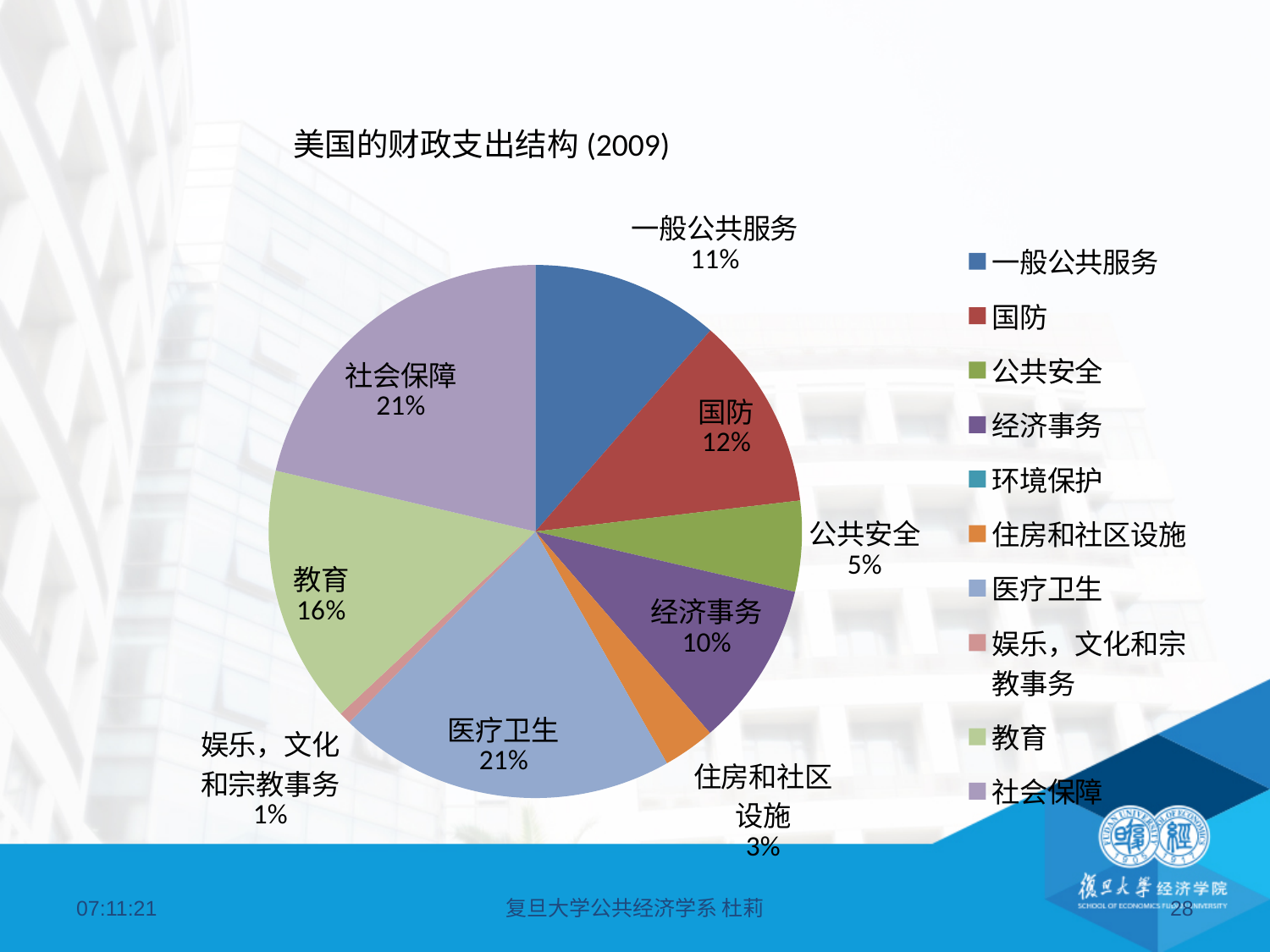

美国的财政支出结构(2009)

### Chart

| Category |  |
|---|---|
| 一般公共服务 | 674.2 |
| 国防 | 694.4 |
| 公共安全 | 325.0 |
| 经济事务 | 591.2 |
| 环境保护 | 0.0 |
| 住房和社区设施 | 186.1 |
| 医疗卫生 | 1212.6 |
| 娱乐，文化和宗教事务 | 43.5 |
| 教育 | 925.5 |
| 社会保障 | 1261.4 |
07:11:21
复旦大学公共经济学系 杜莉
28